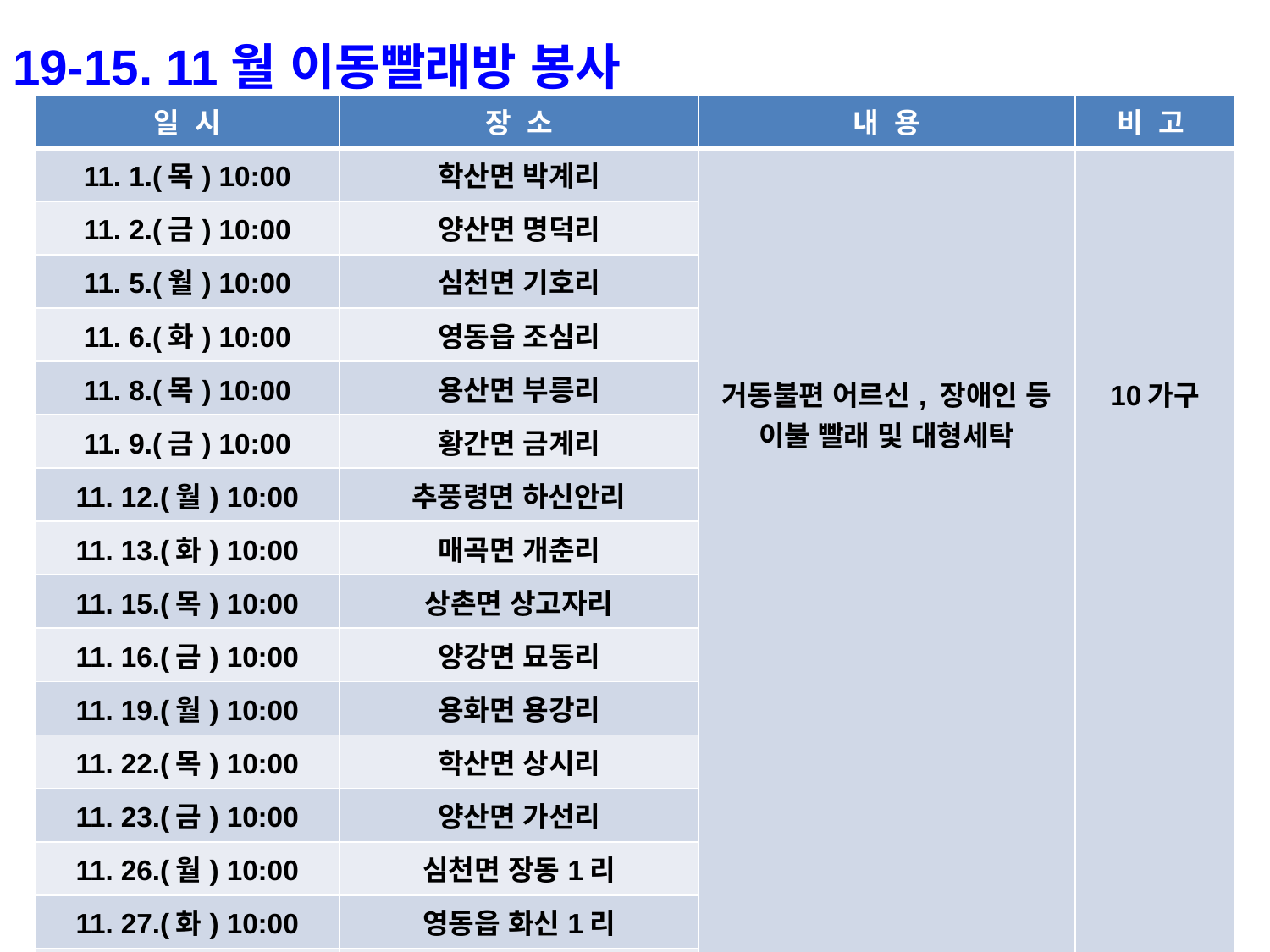

19-15. 11월 이동빨래방 봉사

| 일 시 | 장 소 | 내 용 | 비 고 |
| --- | --- | --- | --- |
| 11. 1.(목) 10:00 | 학산면 박계리 | 거동불편 어르신, 장애인 등 이불 빨래 및 대형세탁 | 10가구 |
| 11. 2.(금) 10:00 | 양산면 명덕리 |  |  |
| 11. 5.(월) 10:00 | 심천면 기호리 |  |  |
| 11. 6.(화) 10:00 | 영동읍 조심리 |  |  |
| 11. 8.(목) 10:00 | 용산면 부릉리 |  |  |
| 11. 9.(금) 10:00 | 황간면 금계리 |  |  |
| 11. 12.(월) 10:00 | 추풍령면 하신안리 |  |  |
| 11. 13.(화) 10:00 | 매곡면 개춘리 |  |  |
| 11. 15.(목) 10:00 | 상촌면 상고자리 |  |  |
| 11. 16.(금) 10:00 | 양강면 묘동리 |  |  |
| 11. 19.(월) 10:00 | 용화면 용강리 |  |  |
| 11. 22.(목) 10:00 | 학산면 상시리 |  |  |
| 11. 23.(금) 10:00 | 양산면 가선리 |  |  |
| 11. 26.(월) 10:00 | 심천면 장동1리 |  |  |
| 11. 27.(화) 10:00 | 영동읍 화신1리 |  |  |
| 11. 29.(목) 10:00 | 학산면 평촌리 |  |  |